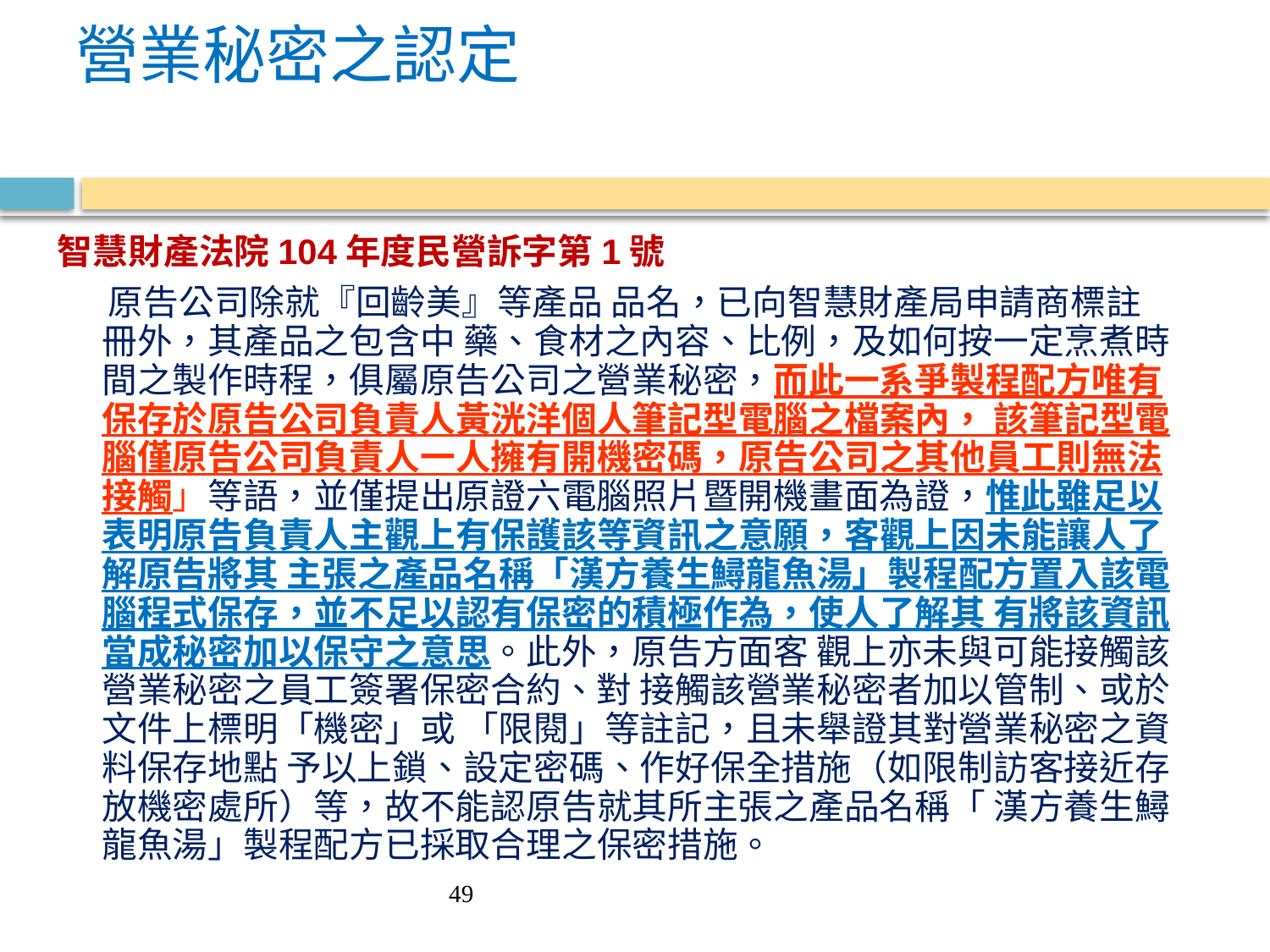

# 營業秘密之認定
智慧財產法院104年度民營訴字第1號
      原告公司除就『回齡美』等產品 品名，已向智慧財產局申請商標註冊外，其產品之包含中 藥、食材之內容、比例，及如何按一定烹煮時間之製作時程，俱屬原告公司之營業秘密，而此一系爭製程配方唯有 保存於原告公司負責人黃洸洋個人筆記型電腦之檔案內， 該筆記型電腦僅原告公司負責人一人擁有開機密碼，原告公司之其他員工則無法接觸」等語，並僅提出原證六電腦照片暨開機畫面為證，惟此雖足以表明原告負責人主觀上有保護該等資訊之意願，客觀上因未能讓人了解原告將其 主張之產品名稱「漢方養生鱘龍魚湯」製程配方置入該電 腦程式保存，並不足以認有保密的積極作為，使人了解其 有將該資訊當成秘密加以保守之意思。此外，原告方面客 觀上亦未與可能接觸該營業秘密之員工簽署保密合約、對 接觸該營業秘密者加以管制、或於文件上標明「機密」或 「限閱」等註記，且未舉證其對營業秘密之資料保存地點 予以上鎖、設定密碼、作好保全措施（如限制訪客接近存 放機密處所）等，故不能認原告就其所主張之產品名稱「 漢方養生鱘龍魚湯」製程配方已採取合理之保密措施。
49